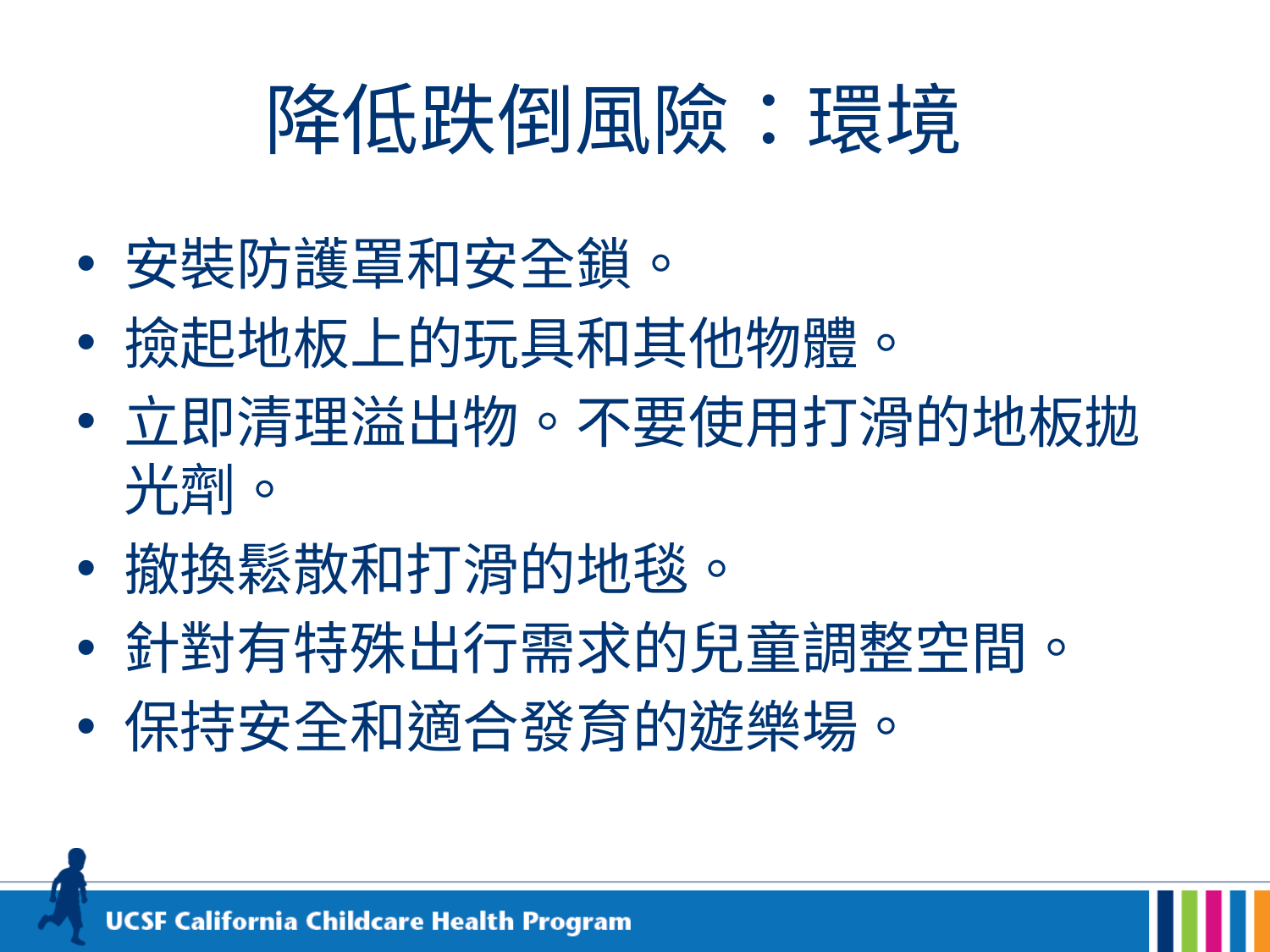

# 降低跌倒風險：環境
安裝防護罩和安全鎖。
撿起地板上的玩具和其他物體。
立即清理溢出物。不要使用打滑的地板拋光劑。
撤換鬆散和打滑的地毯。
針對有特殊出行需求的兒童調整空間。
保持安全和適合發育的遊樂場。